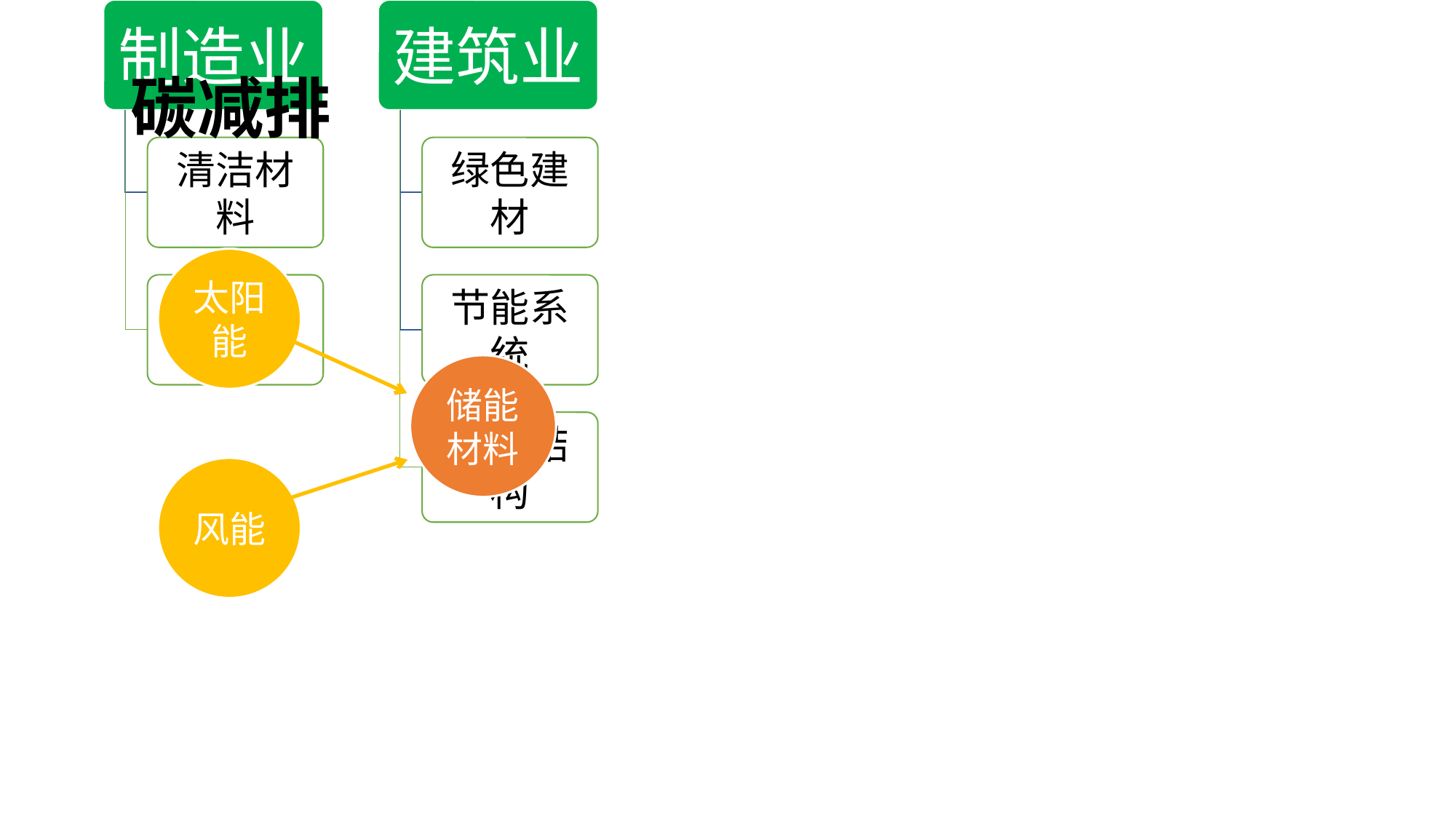

碳减排
制造业
清洁材料
低碳技术
建筑业
绿色建材
节能系统
节能结构

太阳能
储能材料
风能